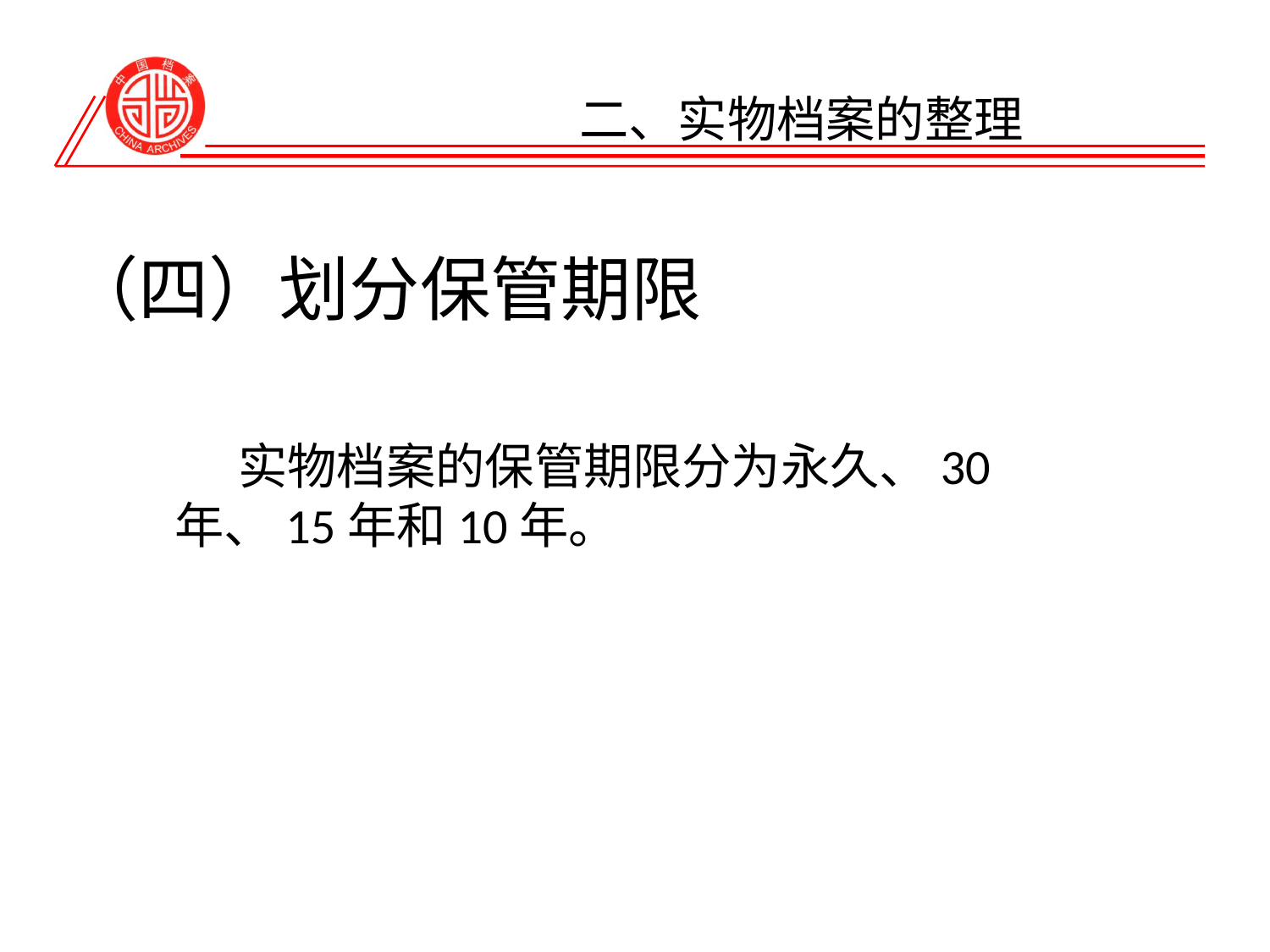

# 二、实物档案的整理
（四）划分保管期限
         实物档案的保管期限分为永久、30年、15年和10年。